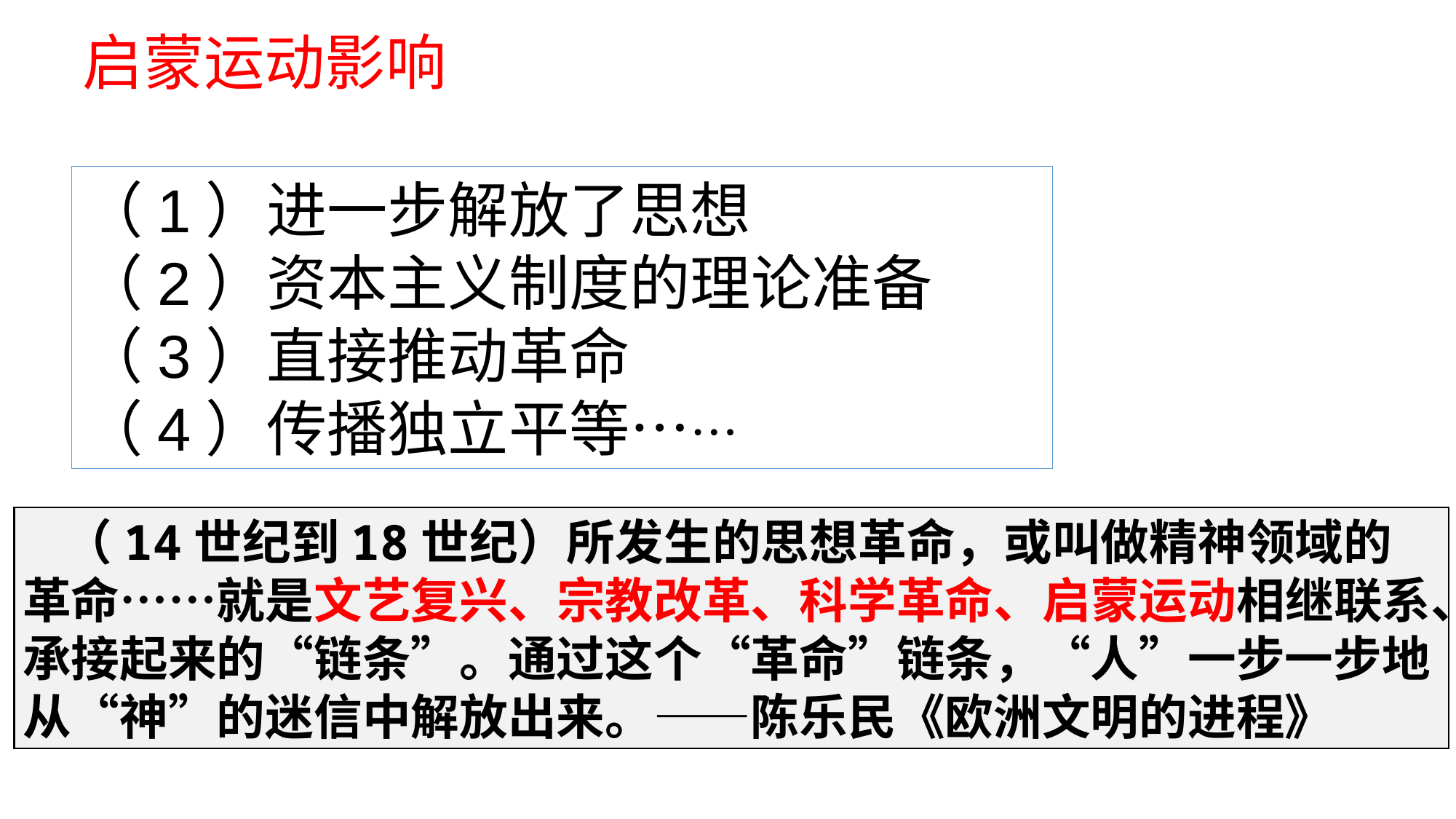

启蒙运动影响
（1）进一步解放了思想
（2）资本主义制度的理论准备
（3）直接推动革命
（4）传播独立平等……
    （14世纪到18世纪）所发生的思想革命，或叫做精神领域的革命……就是文艺复兴、宗教改革、科学革命、启蒙运动相继联系、承接起来的“链条”。通过这个“革命”链条，“人”一步一步地从“神”的迷信中解放出来。——陈乐民《欧洲文明的进程》